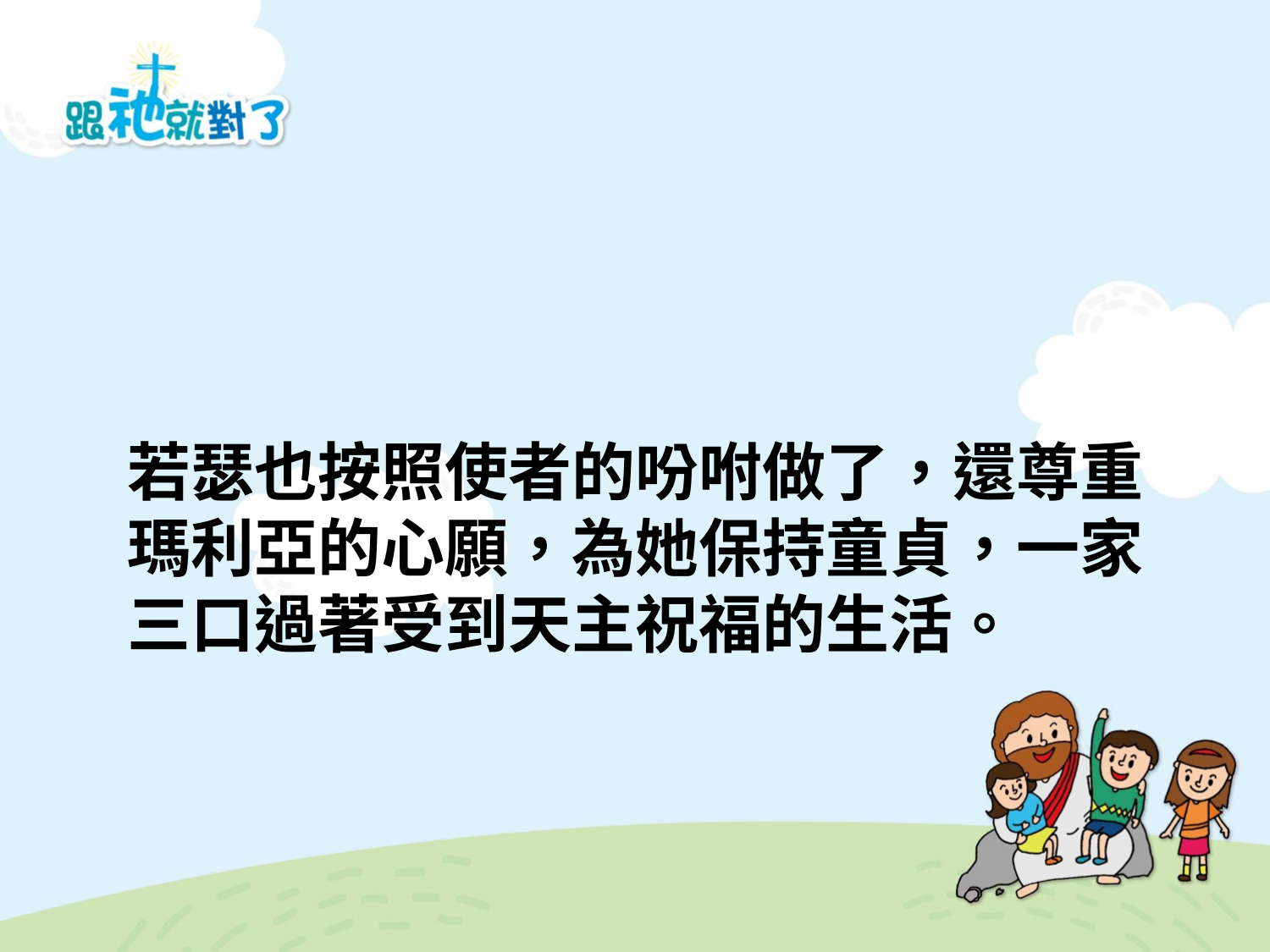

若瑟也按照使者的吩咐做了，還尊重瑪利亞的心願，為她保持童貞，一家三口過著受到天主祝福的生活。